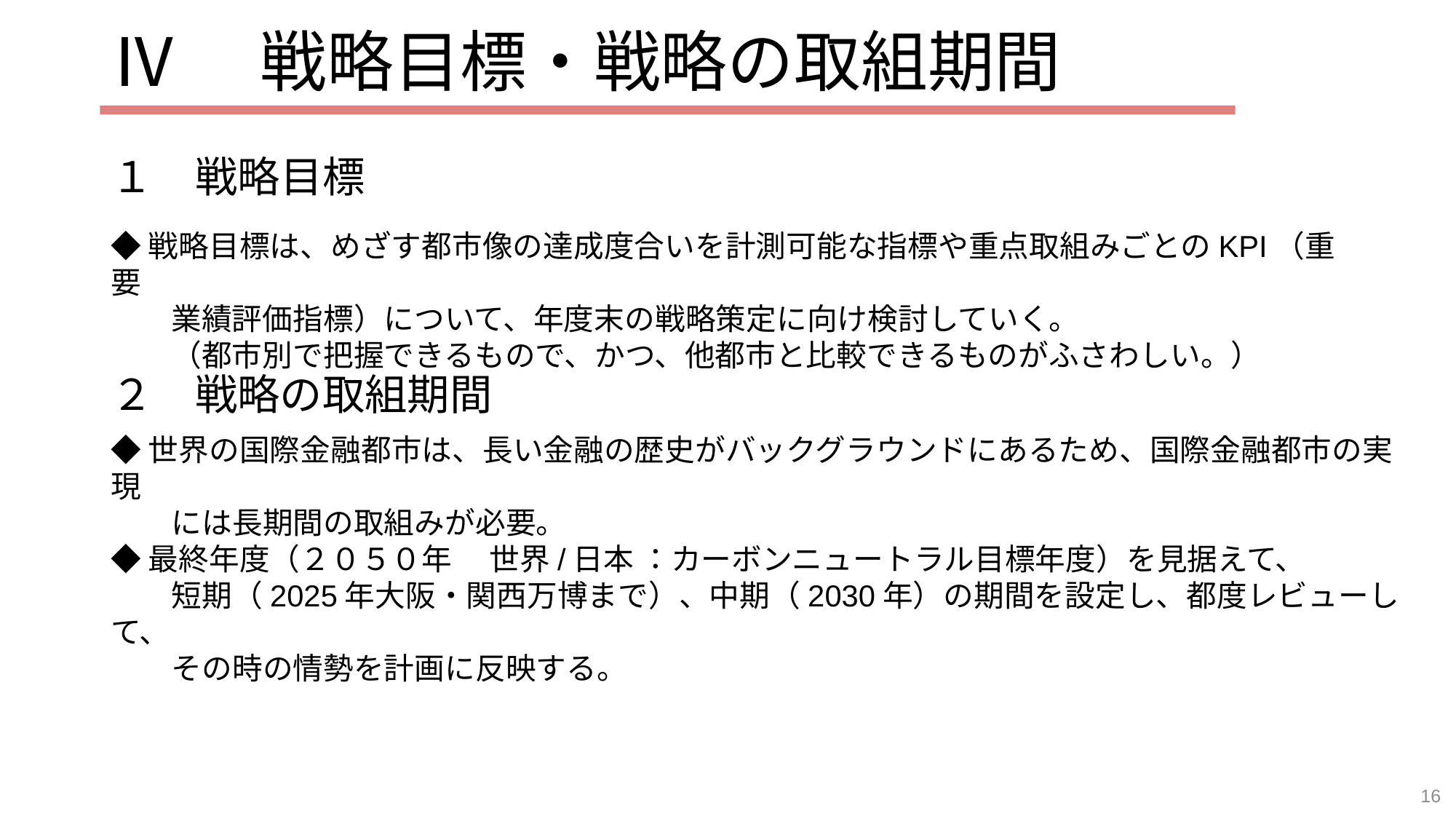

Ⅳ　戦略目標・戦略の取組期間
１　戦略目標
◆戦略目標は、めざす都市像の達成度合いを計測可能な指標や重点取組みごとのKPI（重要
　　業績評価指標）について、年度末の戦略策定に向け検討していく。
　　（都市別で把握できるもので、かつ、他都市と比較できるものがふさわしい。）
２　戦略の取組期間
◆世界の国際金融都市は、長い金融の歴史がバックグラウンドにあるため、国際金融都市の実現
　　には長期間の取組みが必要。
◆最終年度（２０５０年　 世界/日本 ：カーボンニュートラル目標年度）を見据えて、
　　短期（2025年大阪・関西万博まで）、中期（2030年）の期間を設定し、都度レビューして、
　　その時の情勢を計画に反映する。
16